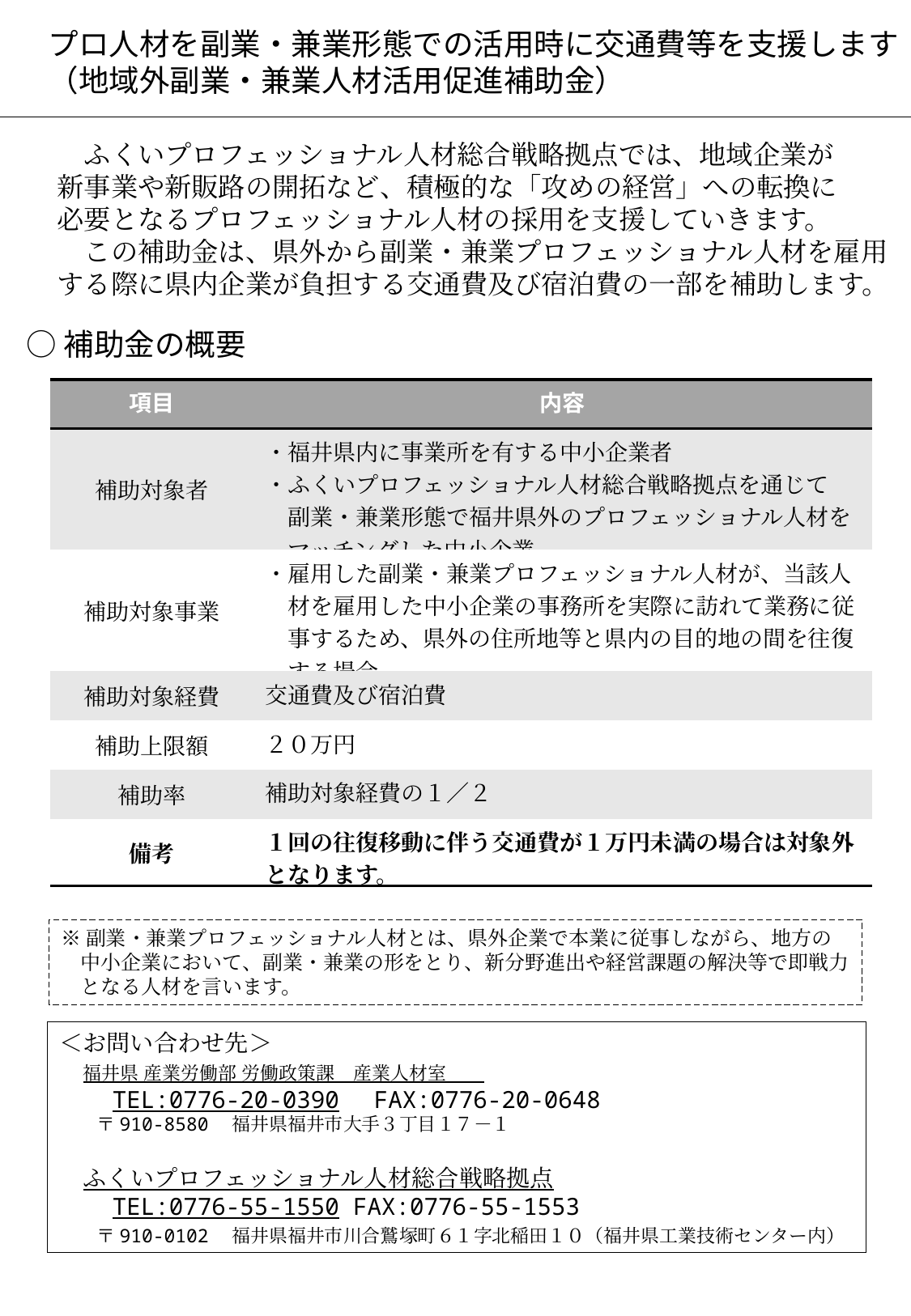

プロ人材を副業・兼業形態での活用時に交通費等を支援します
（地域外副業・兼業人材活用促進補助金）
　ふくいプロフェッショナル人材総合戦略拠点では、地域企業が
新事業や新販路の開拓など、積極的な「攻めの経営」への転換に
必要となるプロフェッショナル人材の採用を支援していきます。
　この補助金は、県外から副業・兼業プロフェッショナル人材を雇用
する際に県内企業が負担する交通費及び宿泊費の一部を補助します。
○補助金の概要
| 項目 | 内容 |
| --- | --- |
| 補助対象者 | ・福井県内に事業所を有する中小企業者 ・ふくいプロフェッショナル人材総合戦略拠点を通じて 　副業・兼業形態で福井県外のプロフェッショナル人材を 　マッチングした中小企業 |
| 補助対象事業 | ・雇用した副業・兼業プロフェッショナル人材が、当該人 　材を雇用した中小企業の事務所を実際に訪れて業務に従 　事するため、県外の住所地等と県内の目的地の間を往復 　する場合 |
| 補助対象経費 | 交通費及び宿泊費 |
| 補助上限額 | ２０万円 |
| 補助率 | 補助対象経費の１／２ |
| 備考 | １回の往復移動に伴う交通費が１万円未満の場合は対象外となります。 |
※副業・兼業プロフェッショナル人材とは、県外企業で本業に従事しながら、地方の
　中小企業において、副業・兼業の形をとり、新分野進出や経営課題の解決等で即戦力
　となる人材を言います。
＜お問い合わせ先＞
　福井県 産業労働部 労働政策課　産業人材室
　　TEL:0776-20-0390　FAX:0776-20-0648
　　〒910-8580　福井県福井市大手３丁目１７－１

　ふくいプロフェッショナル人材総合戦略拠点
　　TEL:0776-55-1550 FAX:0776-55-1553
　　〒910-0102　福井県福井市川合鷲塚町６１字北稲田１０（福井県工業技術センター内）